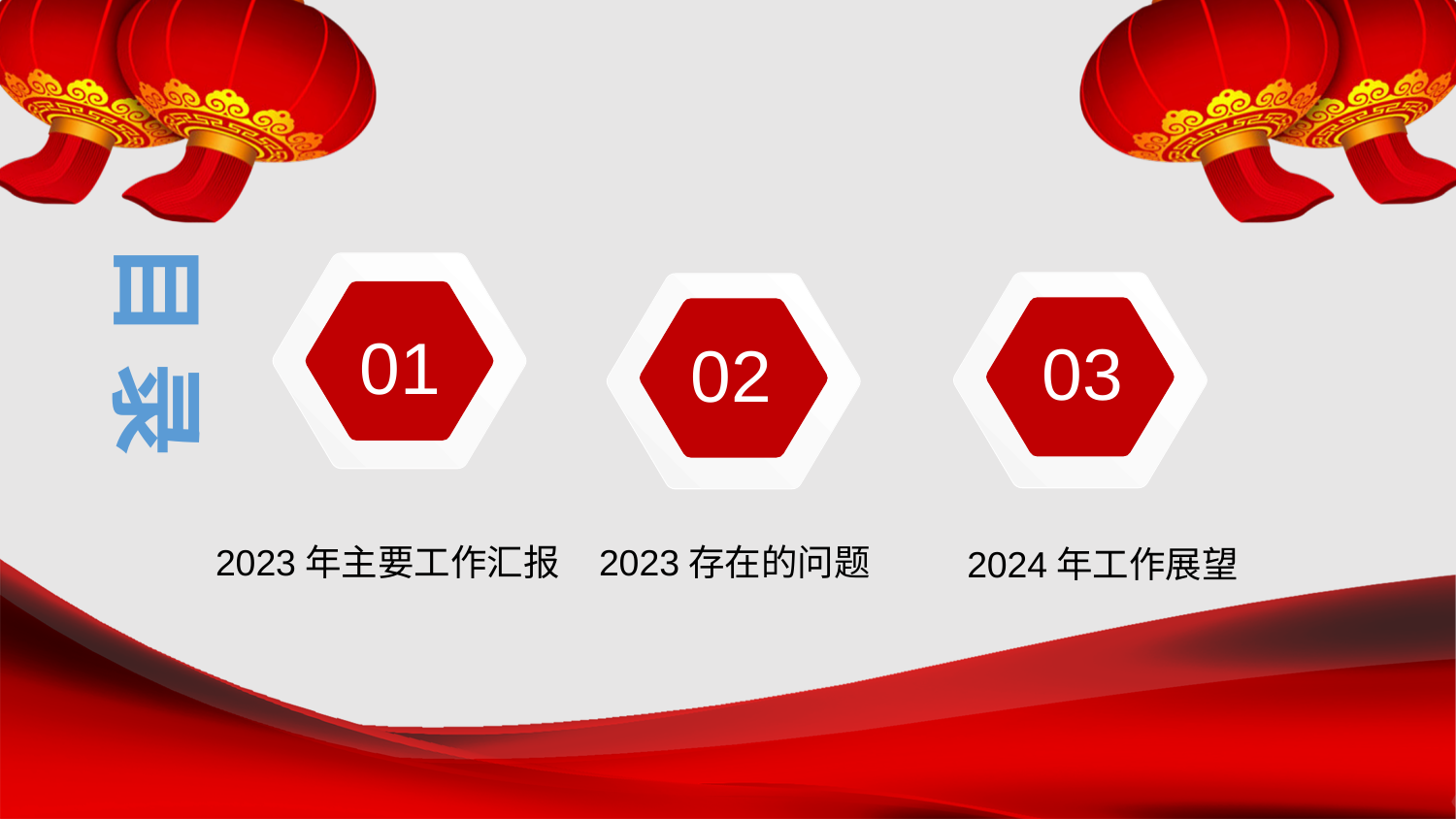

目 录

01

03

02
2023年主要工作汇报

2023存在的问题

2024年工作展望